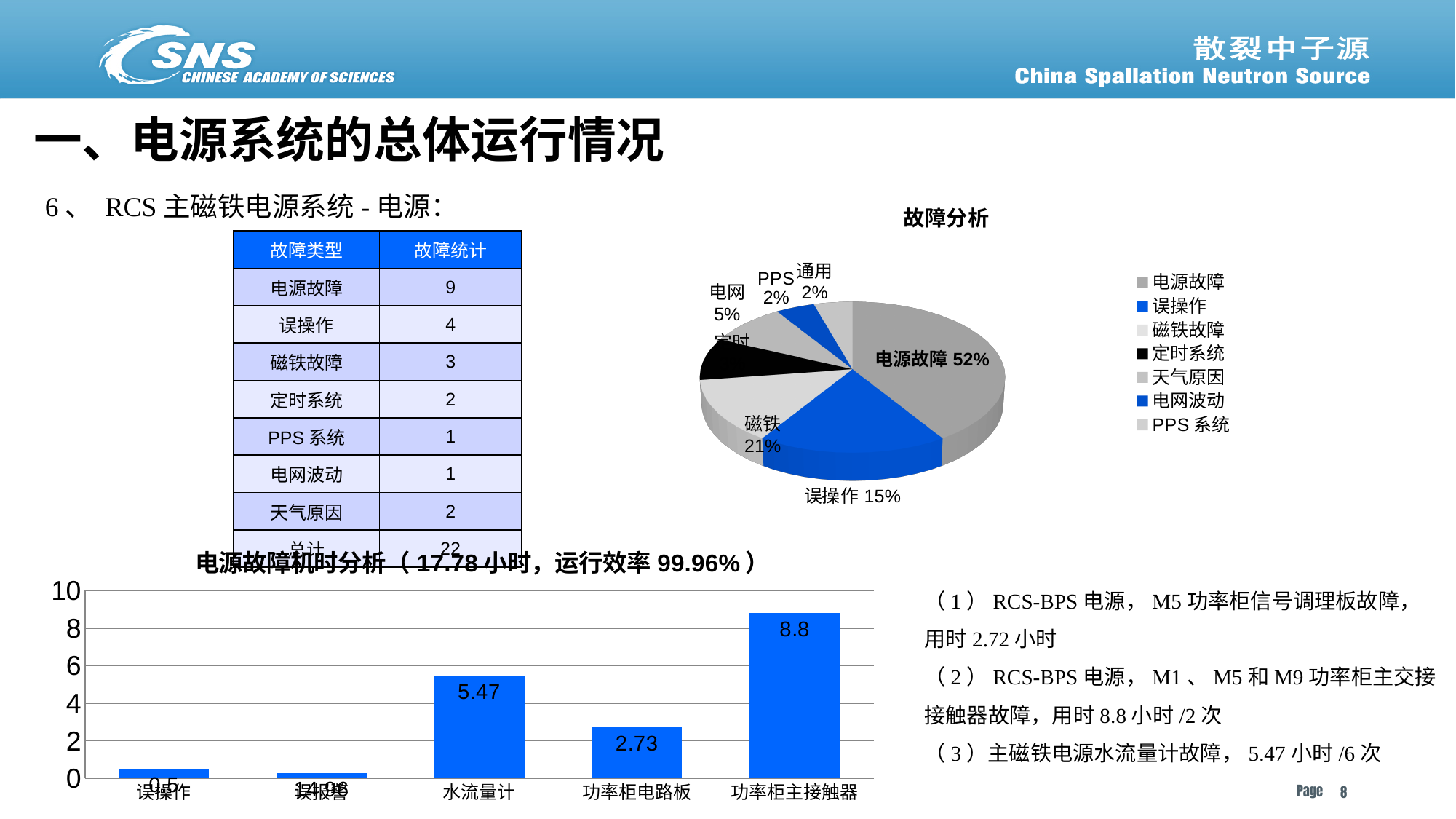

# 一、电源系统的总体运行情况
6、 RCS主磁铁电源系统-电源：

[unsupported chart]

| 故障类型 | 故障统计 |
| --- | --- |
| 电源故障 | 9 |
| 误操作 | 4 |
| 磁铁故障 | 3 |
| 定时系统 | 2 |
| PPS系统 | 1 |
| 电网波动 | 1 |
| 天气原因 | 2 |
| 总计 | 22 |

### Chart: 电源故障机时分析（17.78小时，运行效率99.96%）

| Category | 系列 2 |
|---|---|
| 误操作 | 0.5 |
| 误报警 | 0.28 |
| 水流量计 | 5.47 |
| 功率柜电路板 | 2.73 |
| 功率柜主接触器 | 8.8 |
（1）RCS-BPS电源，M5功率柜信号调理板故障，用时2.72小时
（2）RCS-BPS电源，M1、M5和M9功率柜主交接接触器故障，用时8.8小时/2次
（3）主磁铁电源水流量计故障，5.47小时/6次
8